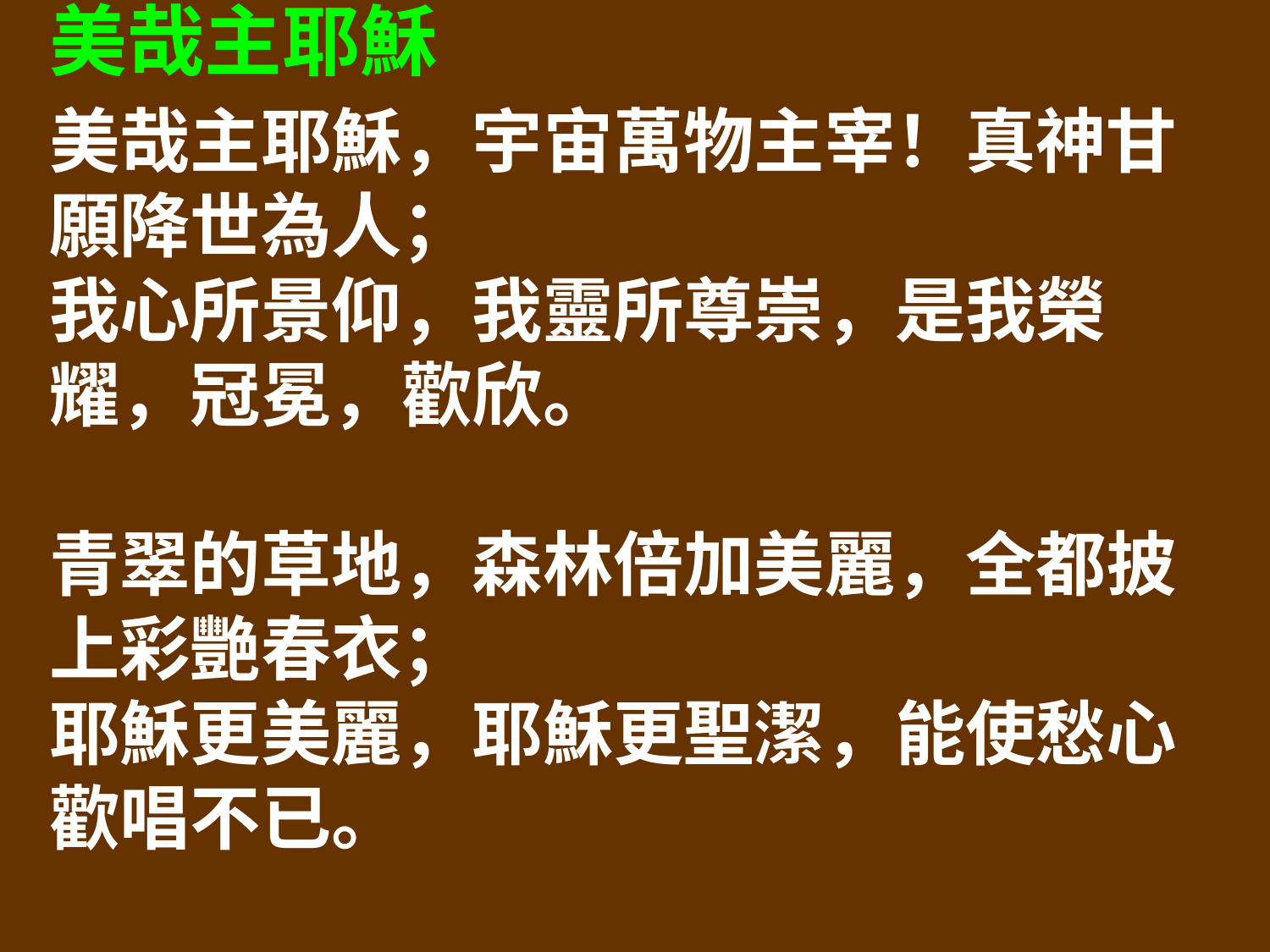

美哉主耶穌
美哉主耶穌，宇宙萬物主宰！真神甘願降世為人；
我心所景仰，我靈所尊崇，是我榮耀，冠冕，歡欣。

青翠的草地，森林倍加美麗，全都披上彩艷春衣；
耶穌更美麗，耶穌更聖潔，能使愁心歡唱不已。

明麗的陽光，月亮倍覺清朗，繁星點點燦爛閃耀；
耶穌更輝煌，耶穌更皎潔，天使榮光不足比較。

榮美的救主，統管萬國萬民，祂是神子又是人子；